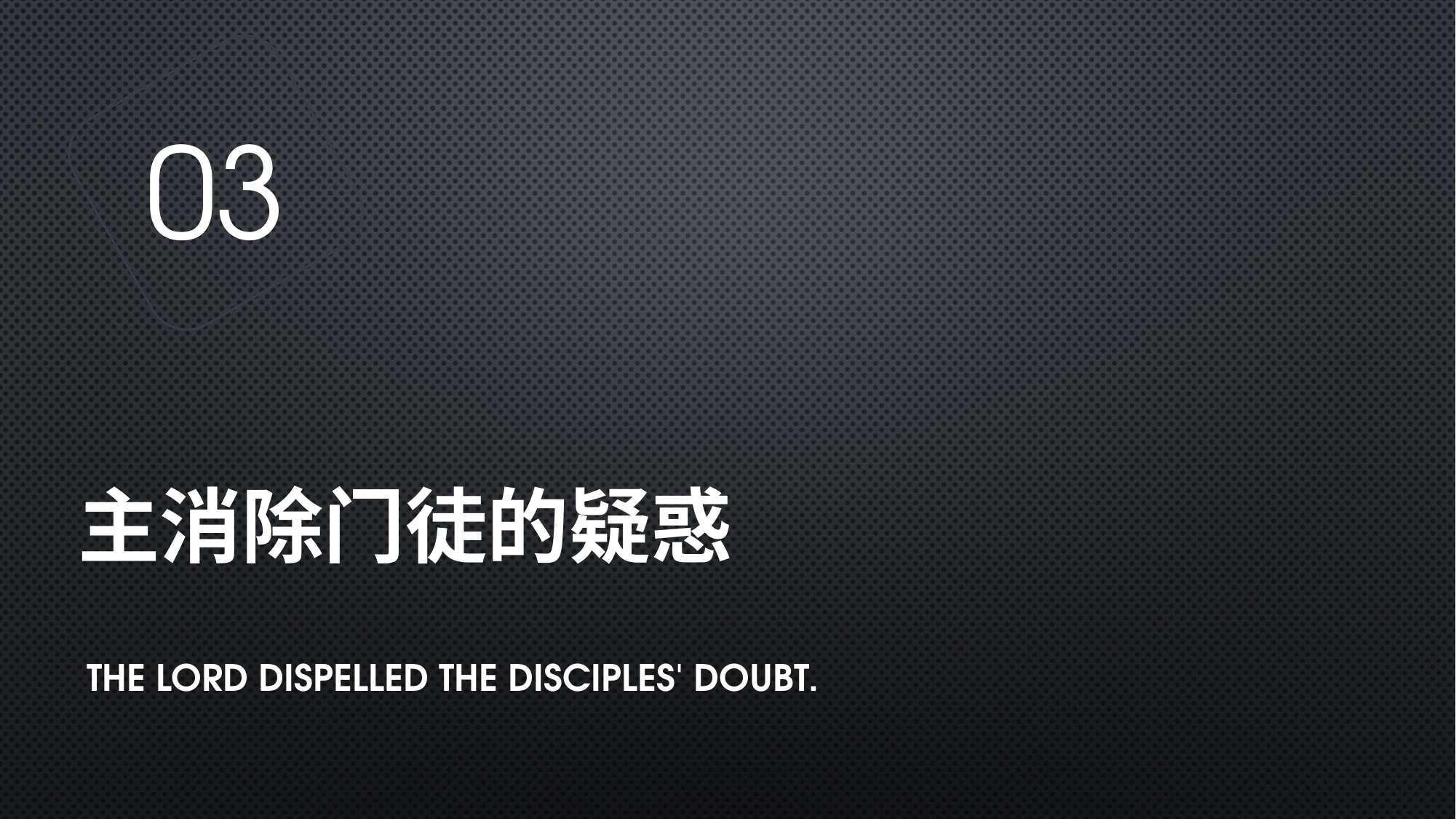

03
# 主消除门徒的疑惑
The Lord dispelled the disciples' doubt.